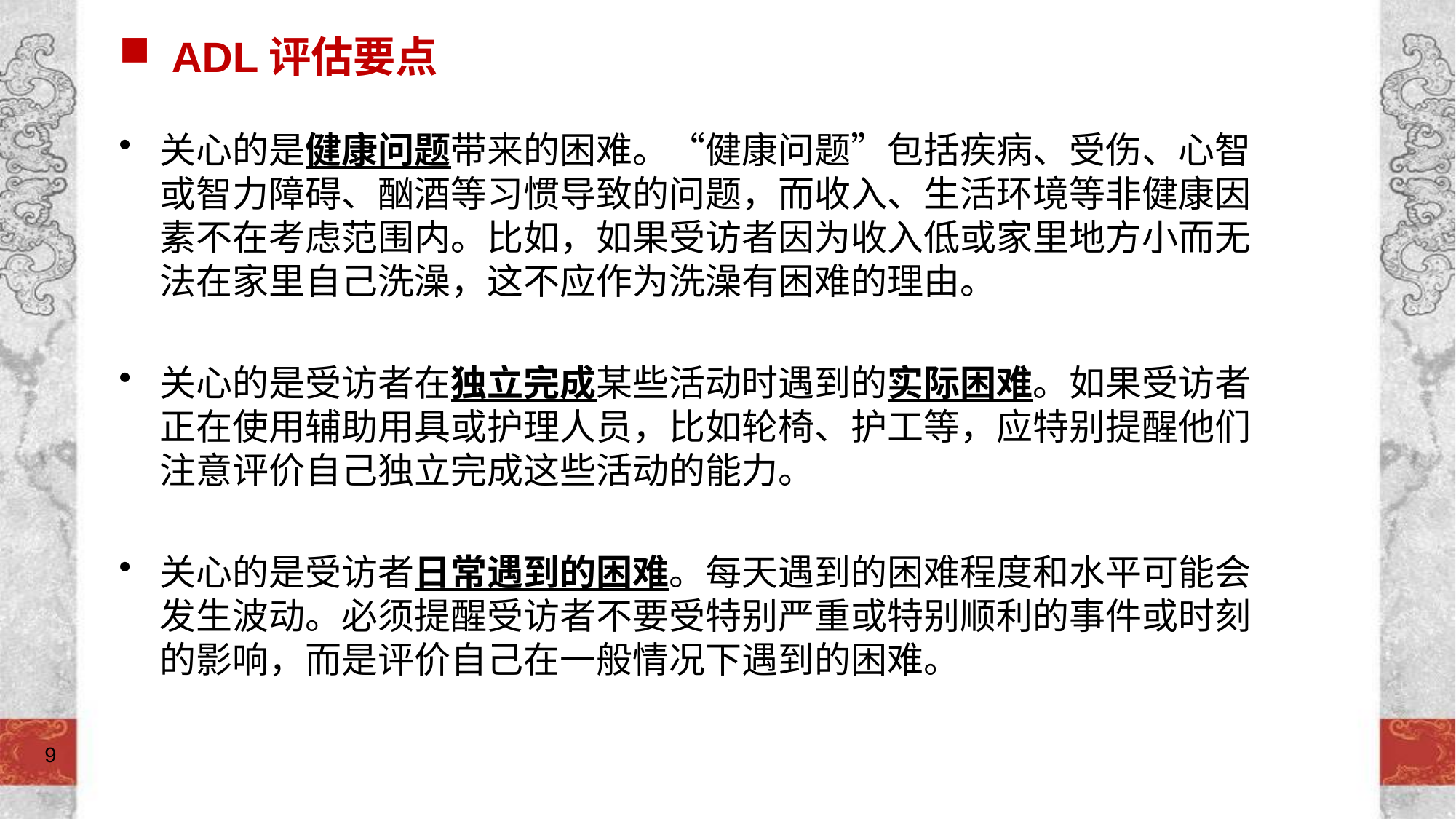

ADL评估要点

关心的是健康问题带来的困难。“健康问题”包括疾病、受伤、心智或智力障碍、酗酒等习惯导致的问题，而收入、生活环境等非健康因素不在考虑范围内。比如，如果受访者因为收入低或家里地方小而无法在家里自己洗澡，这不应作为洗澡有困难的理由。

关心的是受访者在独立完成某些活动时遇到的实际困难。如果受访者正在使用辅助用具或护理人员，比如轮椅、护工等，应特别提醒他们注意评价自己独立完成这些活动的能力。

关心的是受访者日常遇到的困难。每天遇到的困难程度和水平可能会发生波动。必须提醒受访者不要受特别严重或特别顺利的事件或时刻的影响，而是评价自己在一般情况下遇到的困难。